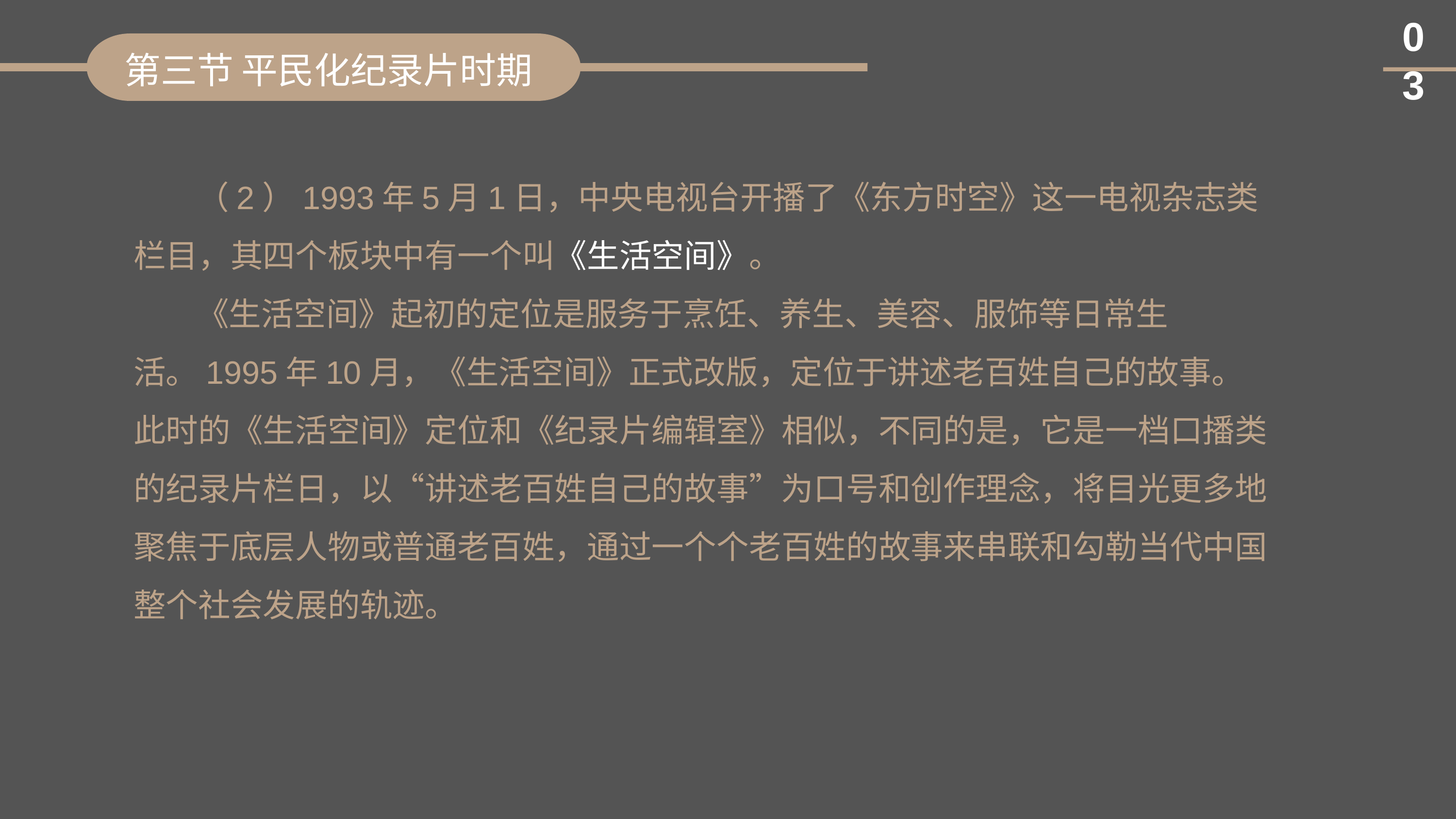

03

第三节 平民化纪录片时期

（2）1993年5月1日，中央电视台开播了《东方时空》这一电视杂志类栏目，其四个板块中有一个叫《生活空间》。
《生活空间》起初的定位是服务于烹饪、养生、美容、服饰等日常生活。1995年10月，《生活空间》正式改版，定位于讲述老百姓自己的故事。此时的《生活空间》定位和《纪录片编辑室》相似，不同的是，它是一档口播类的纪录片栏日，以“讲述老百姓自己的故事”为口号和创作理念，将目光更多地聚焦于底层人物或普通老百姓，通过一个个老百姓的故事来串联和勾勒当代中国整个社会发展的轨迹。